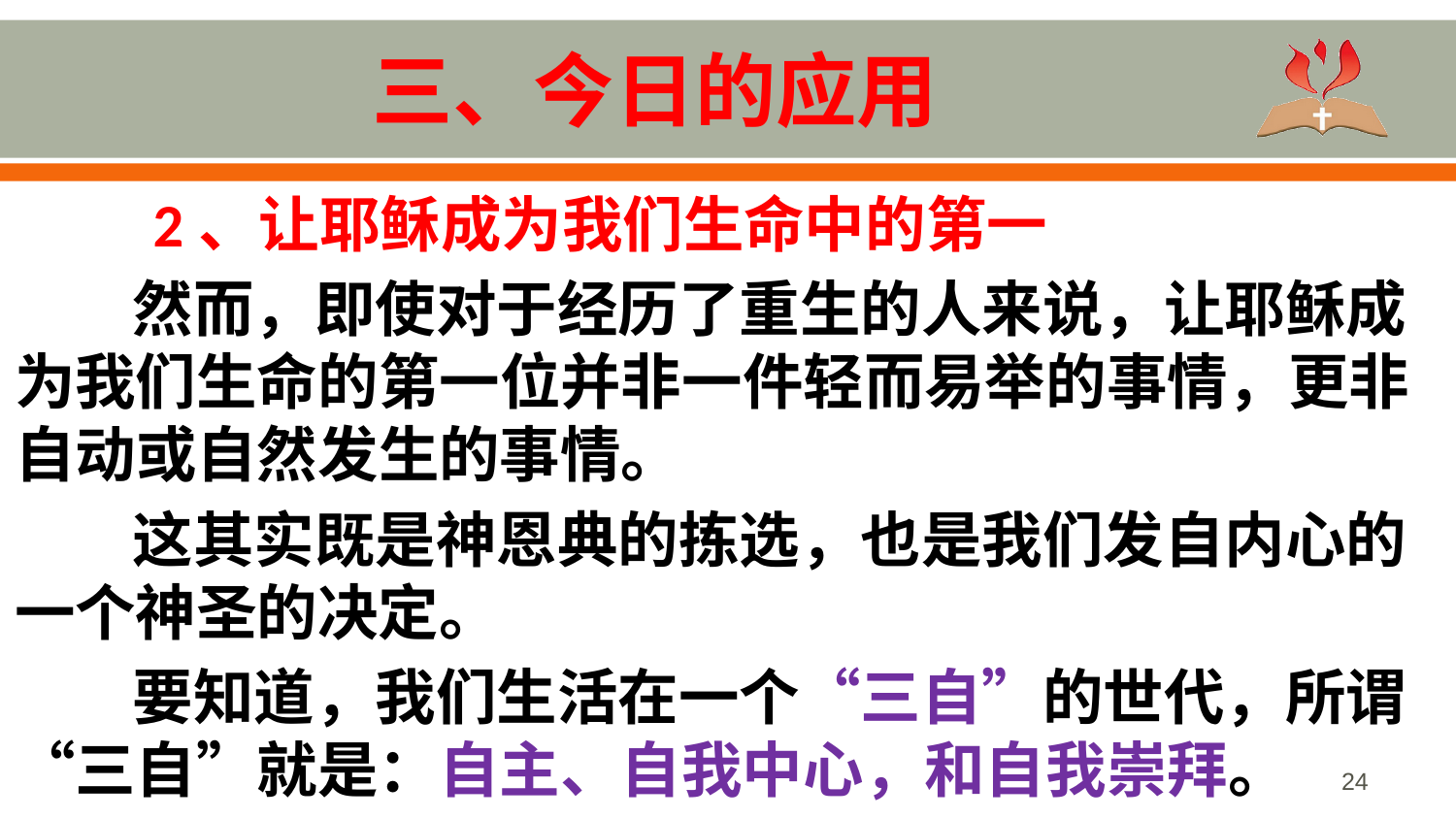

# 三、今日的应用
          2、让耶稣成为我们生命中的第一
然而，即使对于经历了重生的人来说，让耶稣成为我们生命的第一位并非一件轻而易举的事情，更非自动或自然发生的事情。
这其实既是神恩典的拣选，也是我们发自内心的一个神圣的决定。
要知道，我们生活在一个“三自”的世代，所谓“三自”就是：自主、自我中心，和自我崇拜。

24